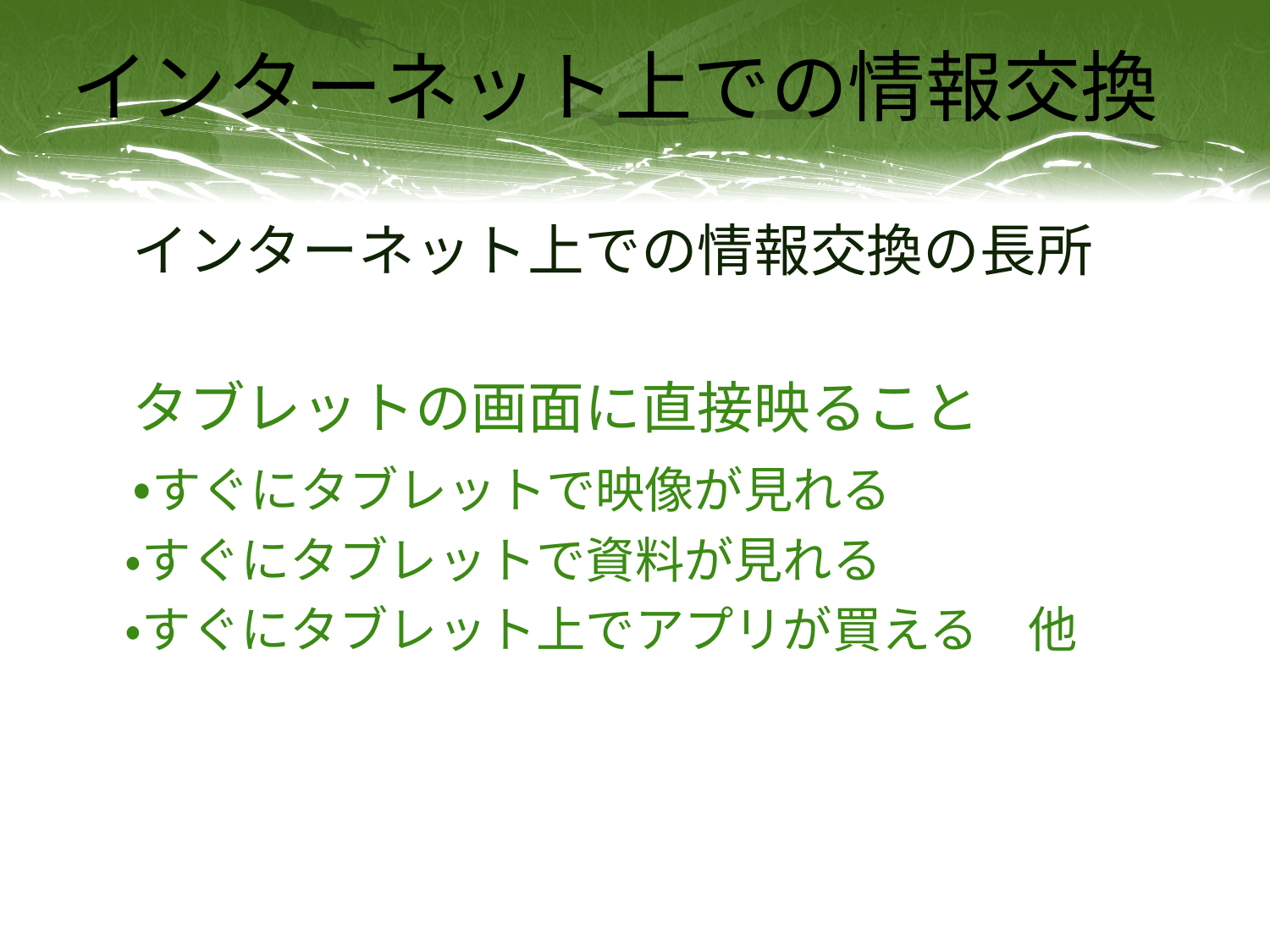

# インターネット上での情報交換
　インターネット上での情報交換の長所

　タブレットの画面に直接映ること
　・すぐにタブレットで映像が見れる
　・すぐにタブレットで資料が見れる
　・すぐにタブレット上でアプリが買える　他